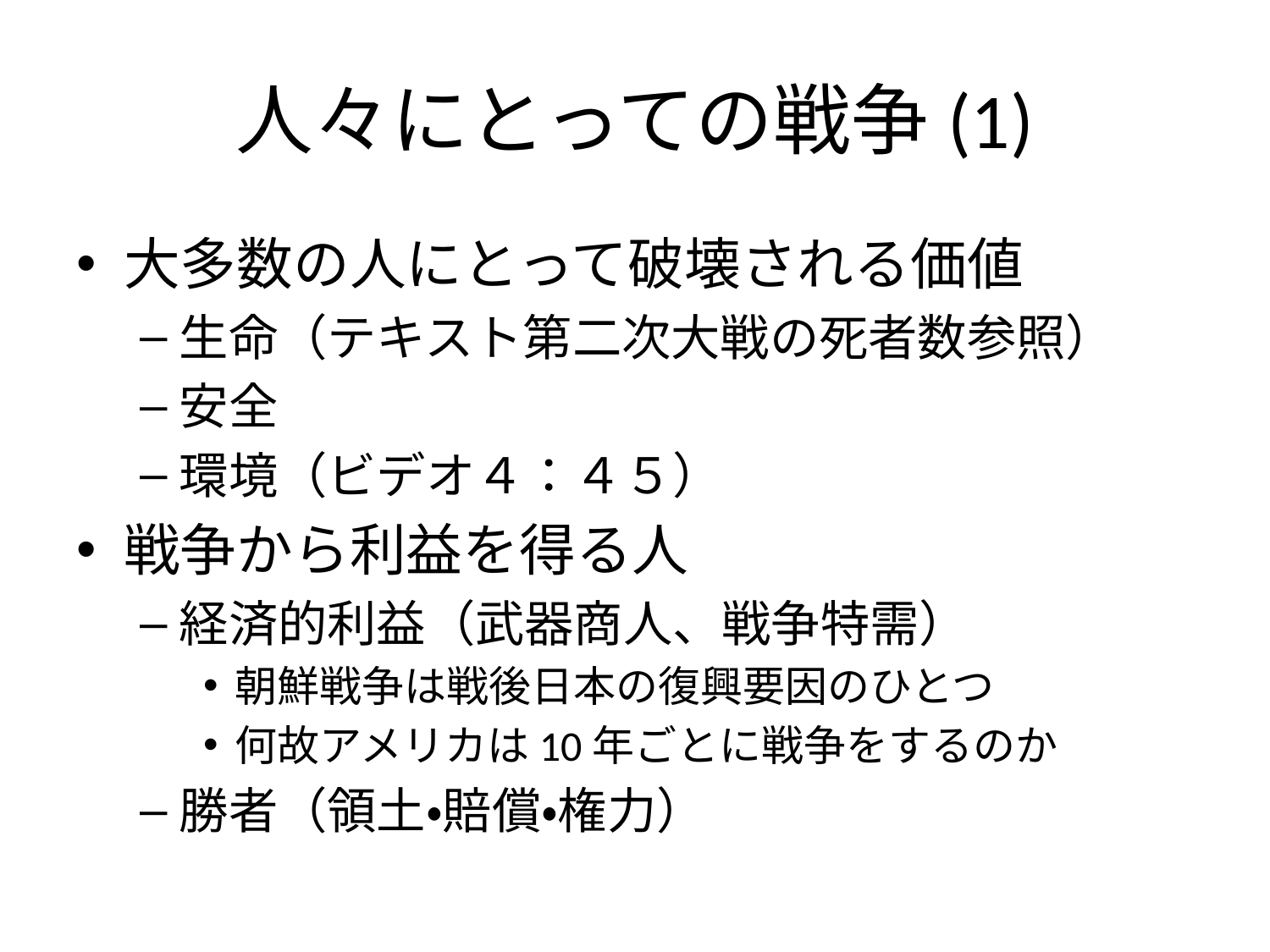

# 人々にとっての戦争(1)
大多数の人にとって破壊される価値
生命（テキスト第二次大戦の死者数参照）
安全
環境（ビデオ４：４５）
戦争から利益を得る人
経済的利益（武器商人、戦争特需）
朝鮮戦争は戦後日本の復興要因のひとつ
何故アメリカは10年ごとに戦争をするのか
勝者（領土・賠償・権力）